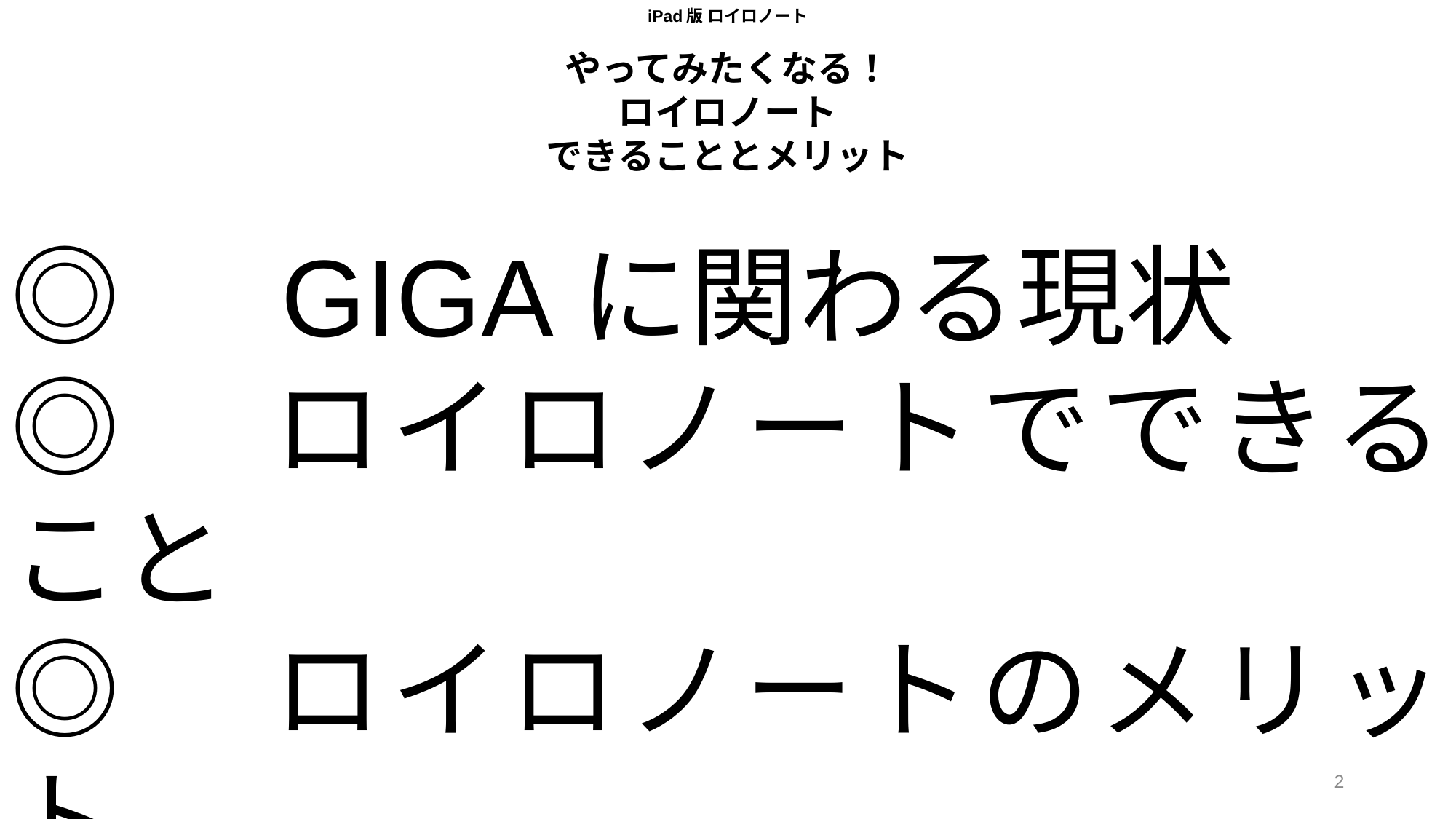

iPad版 ロイロノート

やってみたくなる！
ロイロノート
できることとメリット
◎　GIGAに関わる現状
◎　ロイロノートでできること
◎　ロイロノートのメリット
◎　実際に使ってみましょう
2